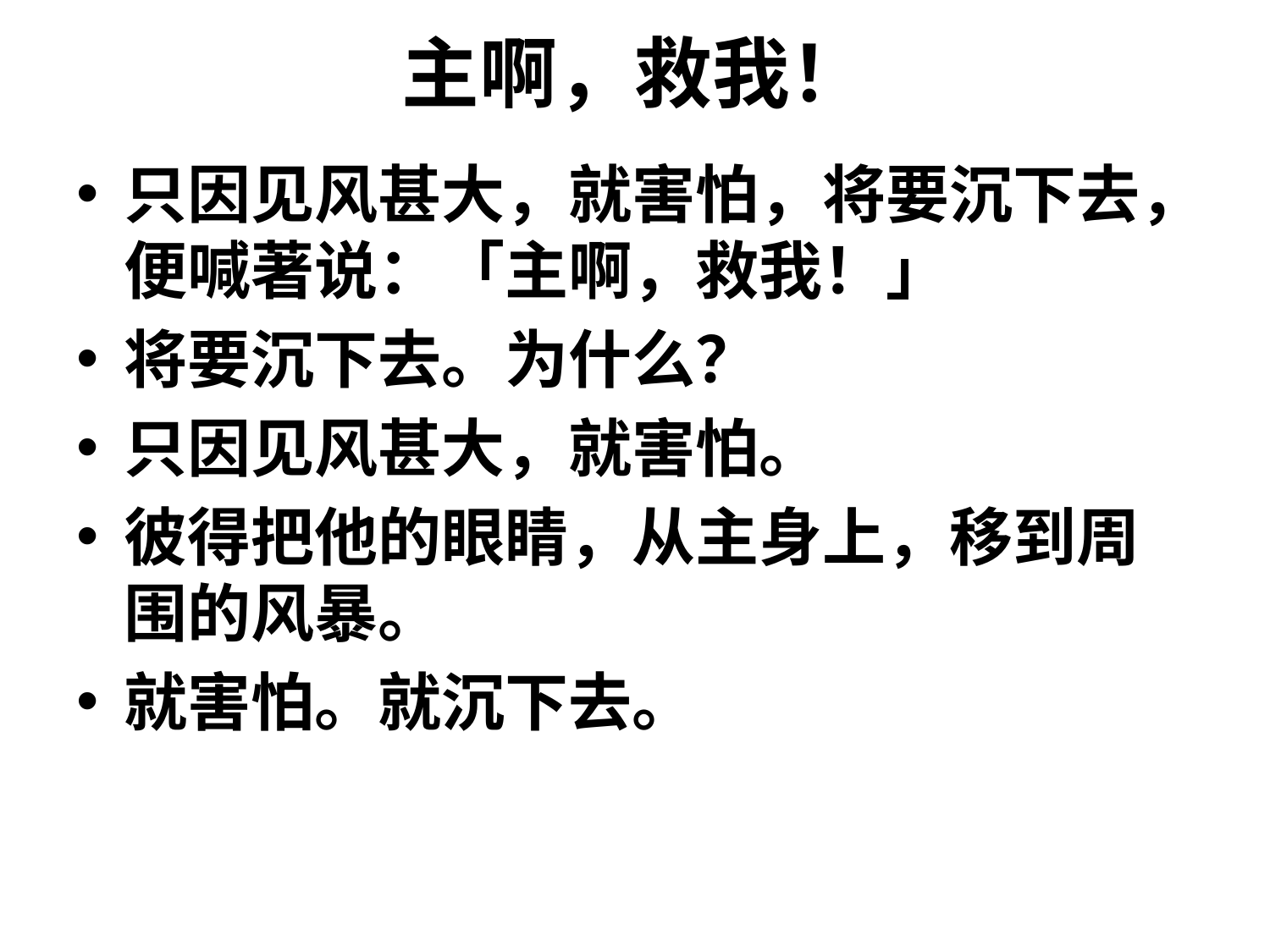

# 主啊，救我！
只因见风甚大，就害怕，将要沉下去，便喊著说：「主啊，救我！」
将要沉下去。为什么？
只因见风甚大，就害怕。
彼得把他的眼睛，从主身上，移到周围的风暴。
就害怕。就沉下去。